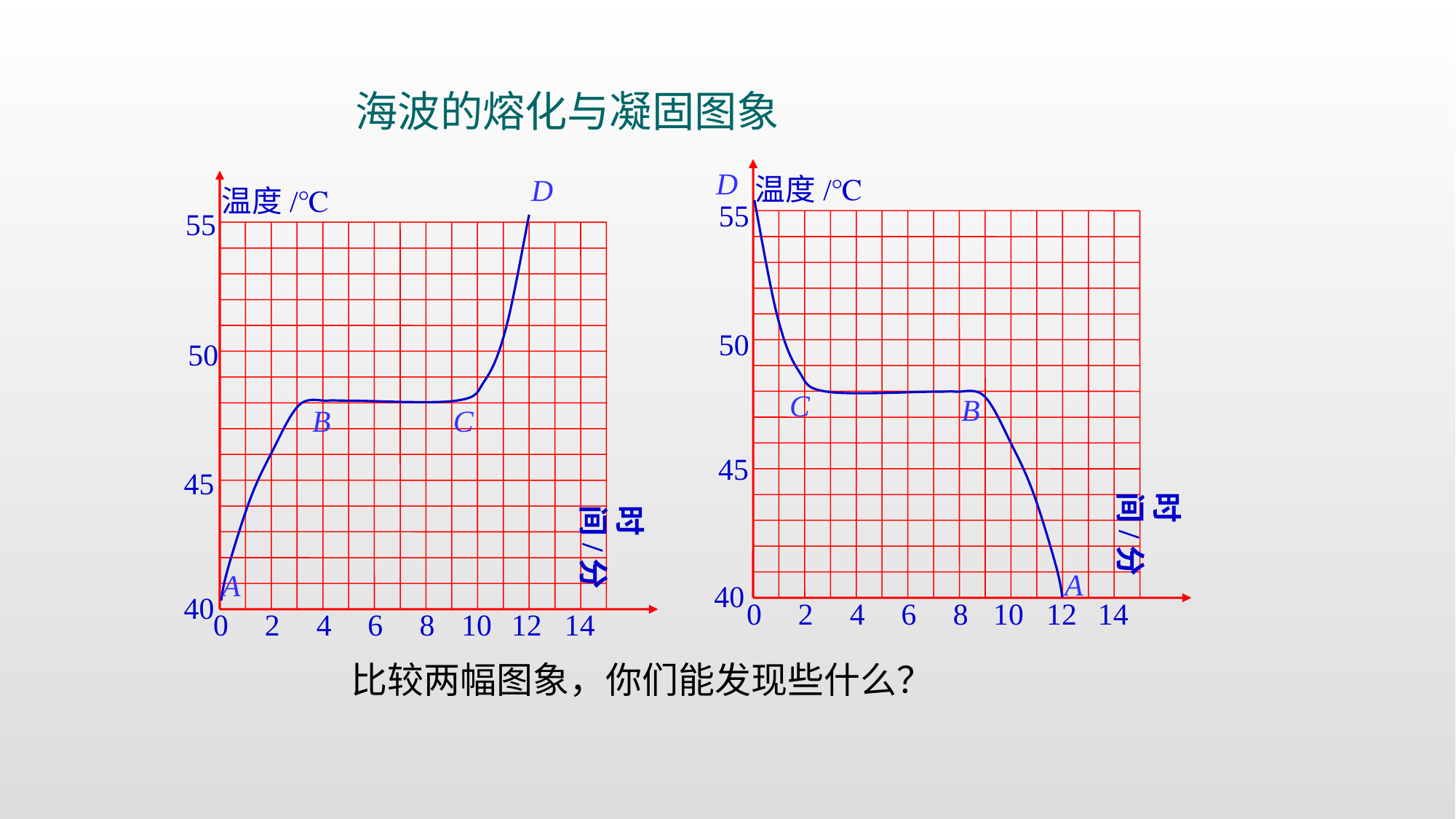

海波的熔化与凝固图象

温度/℃
55
50
45
时间/分
40
0
2
4
6
8
10
12
14

D
C
B
A
D

温度/℃
55
50
45
时间/分
40
0
2
4
6
8
10
12
14

B
C
A
比较两幅图象，你们能发现些什么？